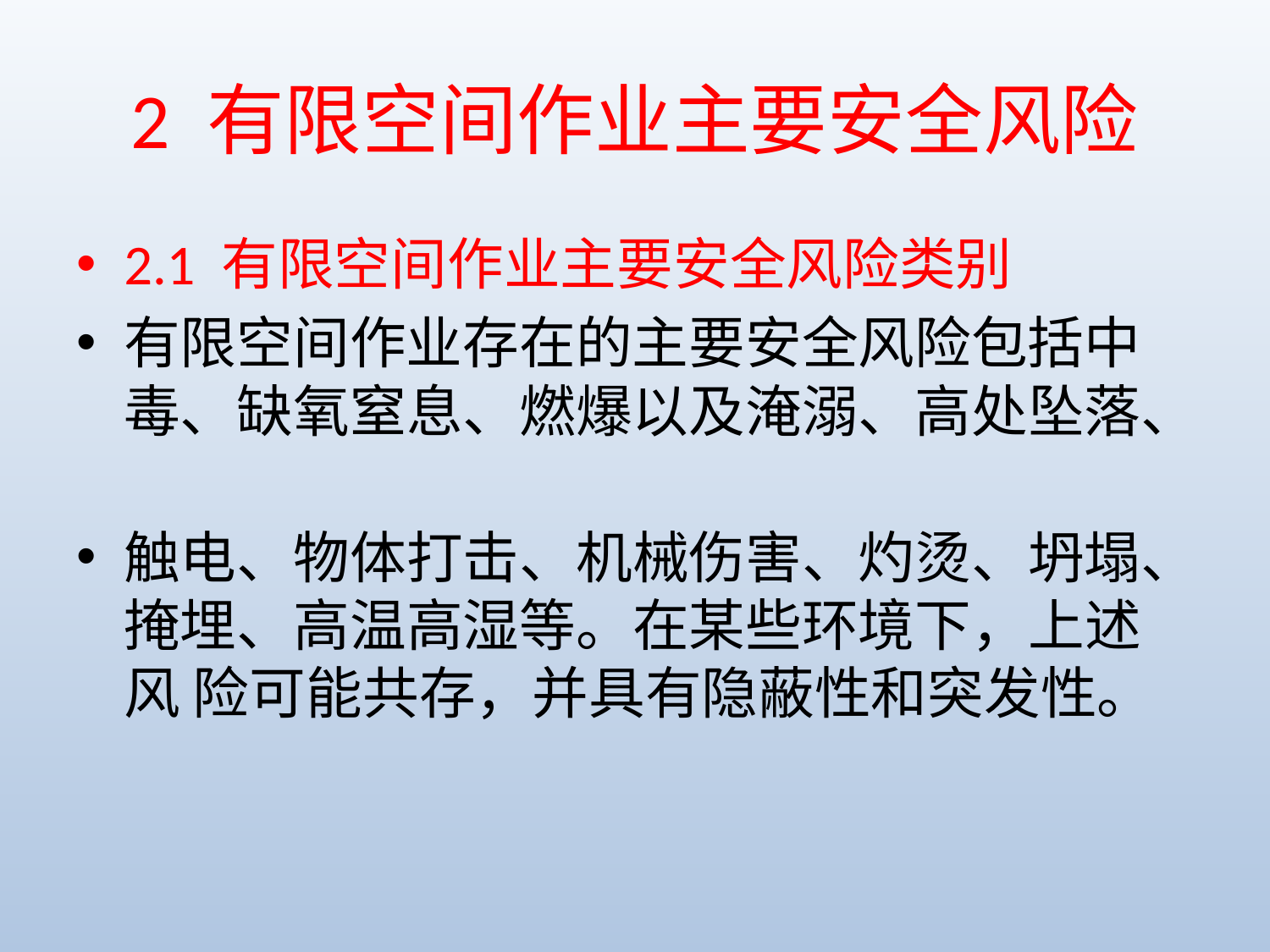

# 2 有限空间作业主要安全风险
2.1 有限空间作业主要安全风险类别
有限空间作业存在的主要安全风险包括中毒、缺氧窒息、燃爆以及淹溺、高处坠落、
触电、物体打击、机械伤害、灼烫、坍塌、掩埋、高温高湿等。在某些环境下，上述风 险可能共存，并具有隐蔽性和突发性。